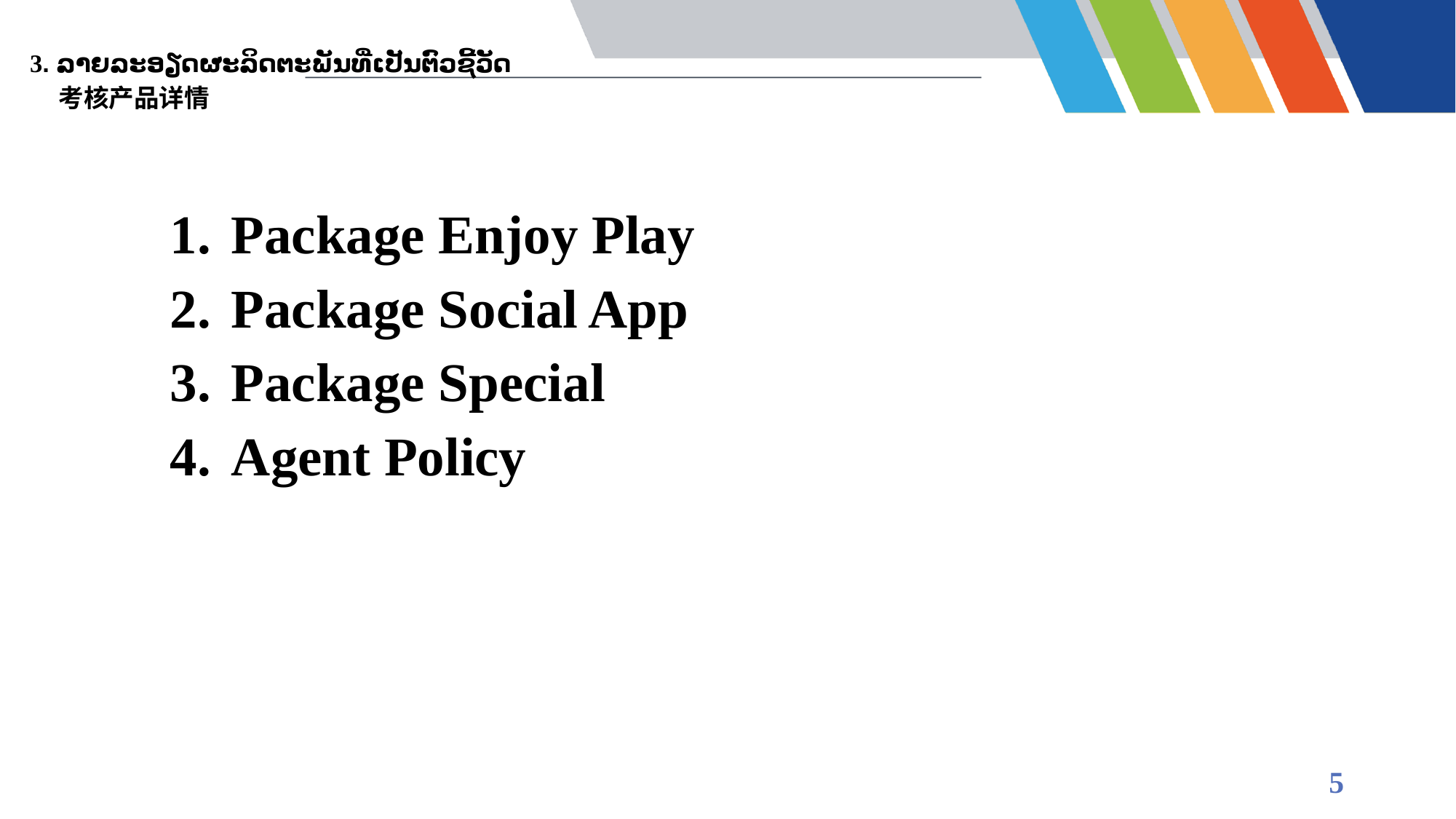

# 3. ລາຍລະອຽດຜະລິດຕະພັນທີ່ເປັນຕົວຊີ້ວັດ 考核产品详情
Package Enjoy Play
Package Social App
Package Special
Agent Policy
5